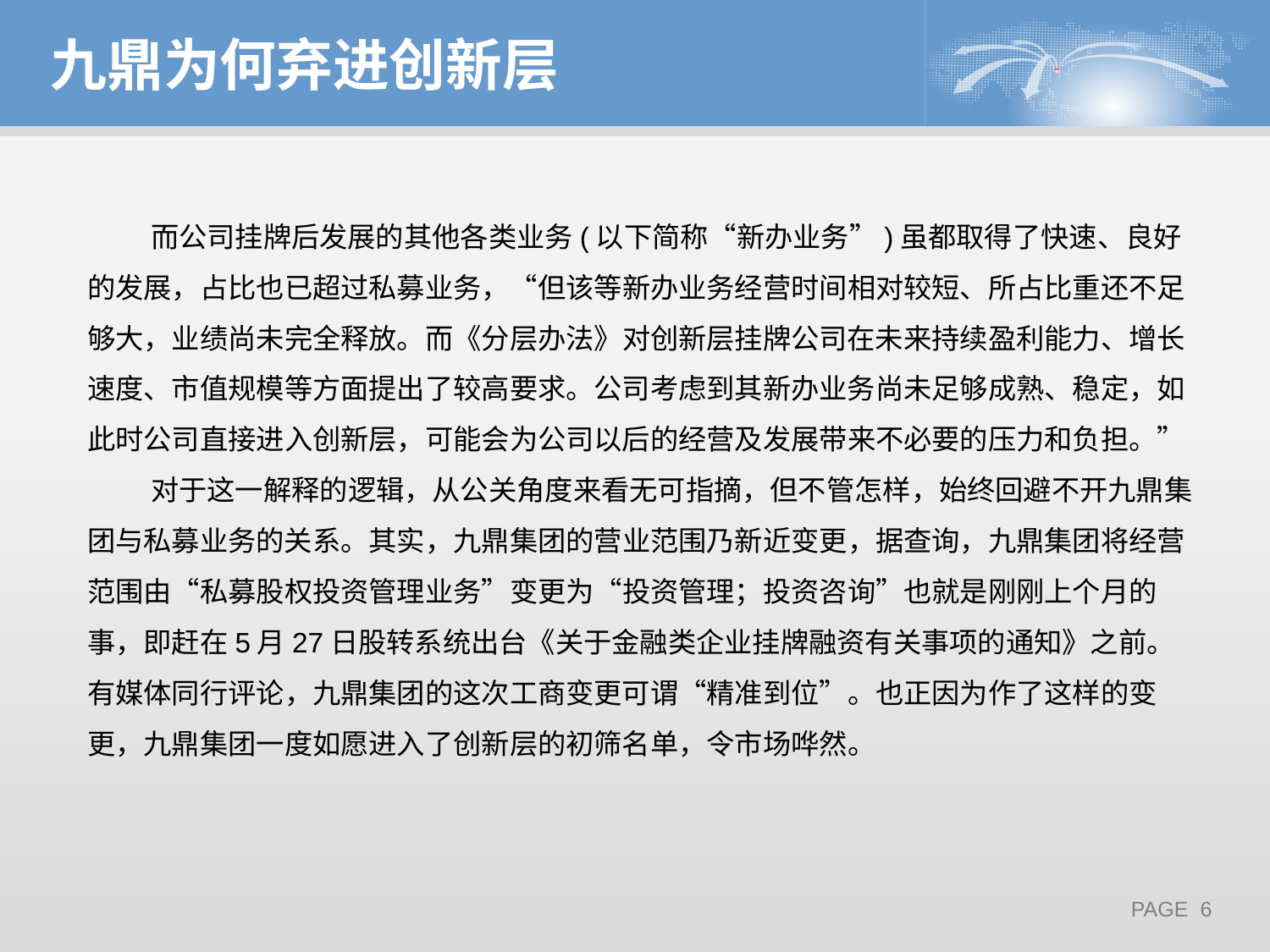

九鼎为何弃进创新层
而公司挂牌后发展的其他各类业务(以下简称“新办业务”)虽都取得了快速、良好的发展，占比也已超过私募业务，“但该等新办业务经营时间相对较短、所占比重还不足够大，业绩尚未完全释放。而《分层办法》对创新层挂牌公司在未来持续盈利能力、增长速度、市值规模等方面提出了较高要求。公司考虑到其新办业务尚未足够成熟、稳定，如此时公司直接进入创新层，可能会为公司以后的经营及发展带来不必要的压力和负担。”
对于这一解释的逻辑，从公关角度来看无可指摘，但不管怎样，始终回避不开九鼎集团与私募业务的关系。其实，九鼎集团的营业范围乃新近变更，据查询，九鼎集团将经营范围由“私募股权投资管理业务”变更为“投资管理；投资咨询”也就是刚刚上个月的事，即赶在5月27日股转系统出台《关于金融类企业挂牌融资有关事项的通知》之前。有媒体同行评论，九鼎集团的这次工商变更可谓“精准到位”。也正因为作了这样的变更，九鼎集团一度如愿进入了创新层的初筛名单，令市场哗然。